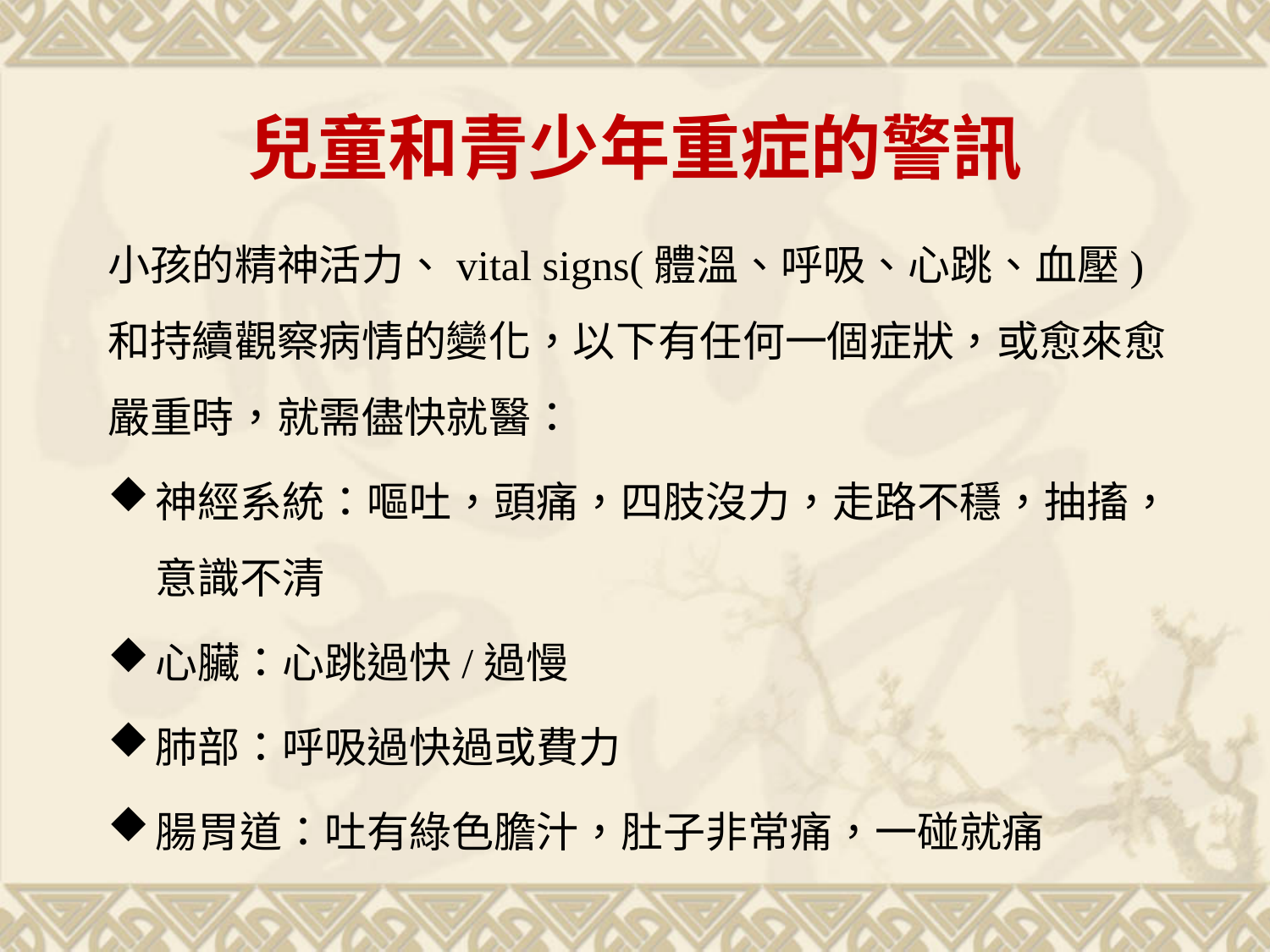

# 兒童和青少年重症的警訊
小孩的精神活力、vital signs(體溫、呼吸、心跳、血壓)和持續觀察病情的變化，以下有任何一個症狀，或愈來愈嚴重時，就需儘快就醫：
神經系統：嘔吐，頭痛，四肢沒力，走路不穩，抽搐，意識不清
心臟：心跳過快/過慢
肺部：呼吸過快過或費力
腸胃道：吐有綠色膽汁，肚子非常痛，一碰就痛